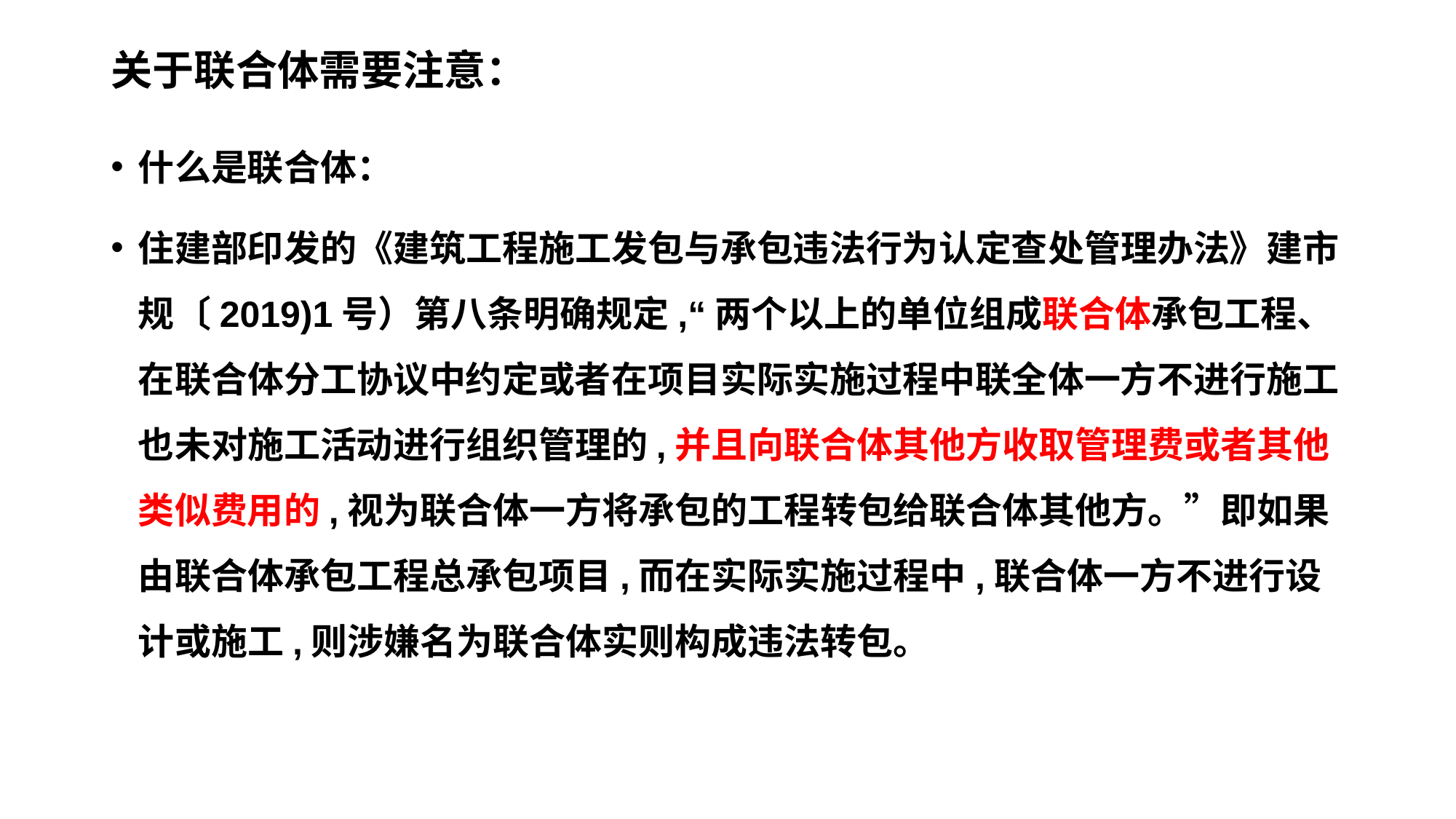

# 关于联合体需要注意：
什么是联合体：
住建部印发的《建筑工程施工发包与承包违法行为认定查处管理办法》建市规〔2019)1号）第八条明确规定,“两个以上的单位组成联合体承包工程、在联合体分工协议中约定或者在项目实际实施过程中联全体一方不进行施工也未对施工活动进行组织管理的,并且向联合体其他方收取管理费或者其他类似费用的,视为联合体一方将承包的工程转包给联合体其他方。”即如果由联合体承包工程总承包项目,而在实际实施过程中,联合体一方不进行设计或施工,则涉嫌名为联合体实则构成违法转包。